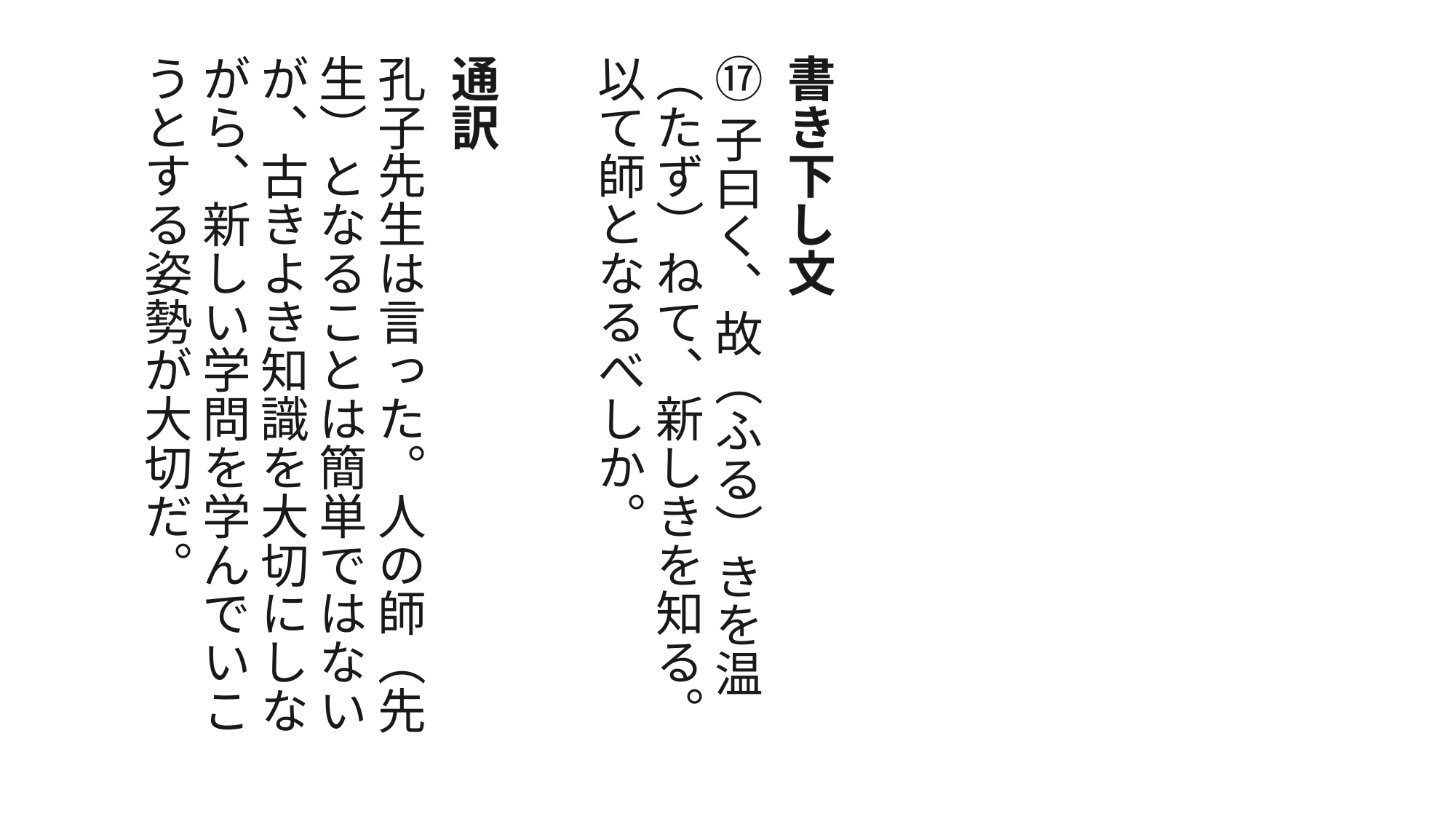

書き下し文
⑰子曰く、故（ふる）きを温（たず）ねて、新しきを知る。以て師となるべしか。

通訳
孔子先生は言った。人の師（先生）となることは簡単ではないが、古きよき知識を大切にしながら、新しい学問を学んでいこうとする姿勢が大切だ。